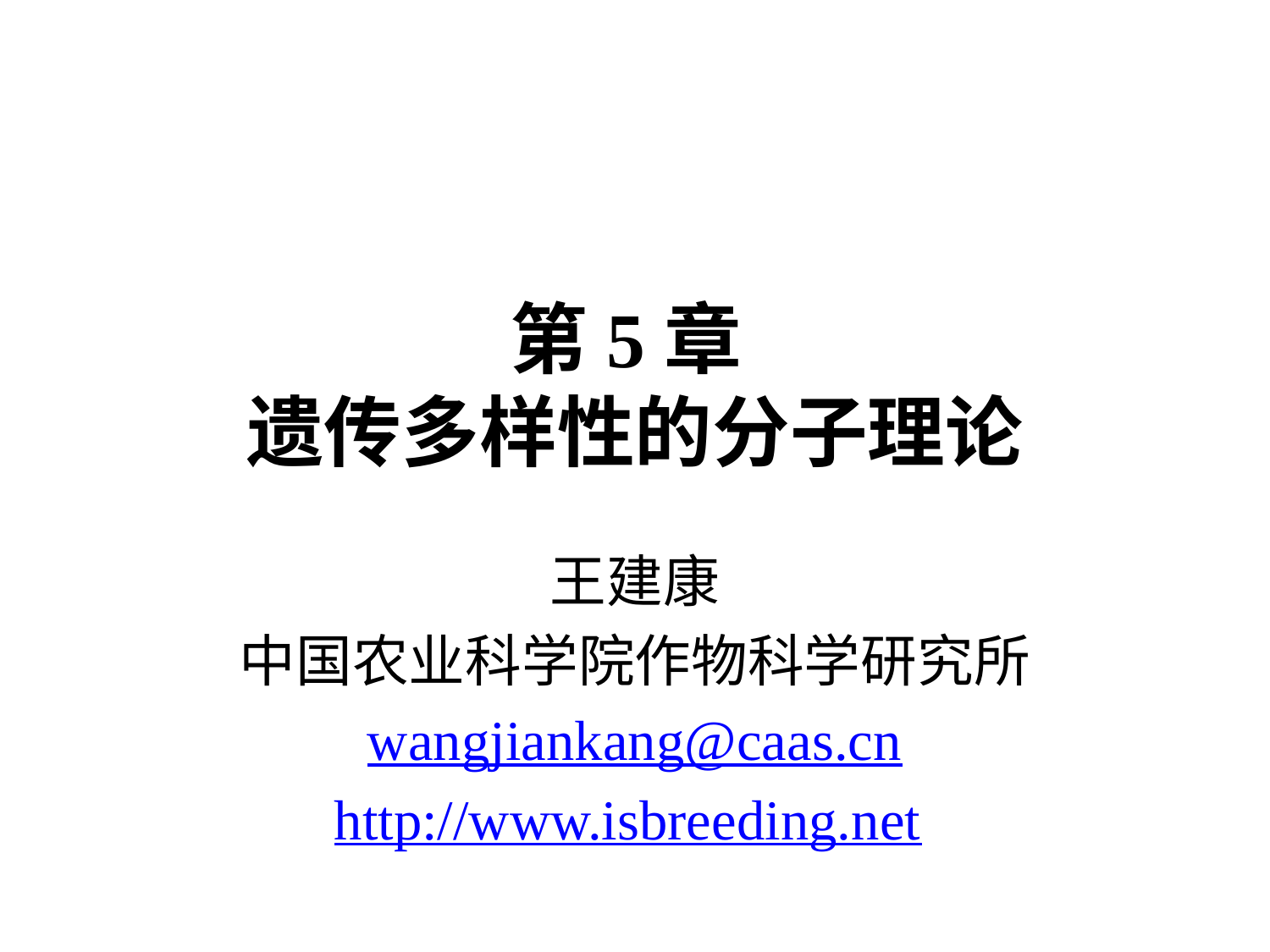

# 第5章 遗传多样性的分子理论
王建康
中国农业科学院作物科学研究所
wangjiankang@caas.cn
http://www.isbreeding.net